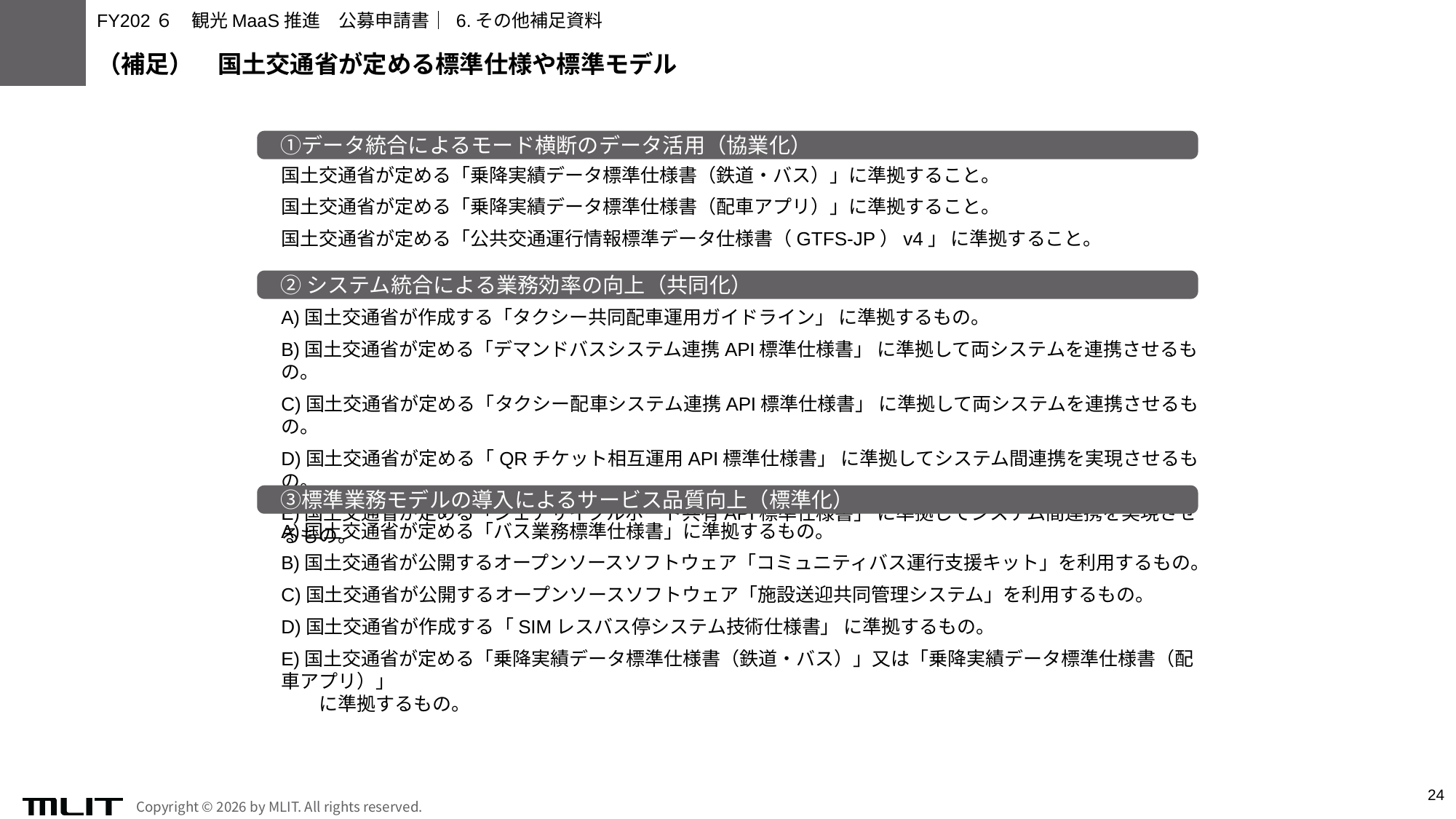

FY202６　観光MaaS推進　公募申請書│ 6.その他補足資料

（補足）　国土交通省が定める標準仕様や標準モデル
　①データ統合によるモード横断のデータ活用（協業化）
国土交通省が定める「乗降実績データ標準仕様書（鉄道・バス）」に準拠すること。
国土交通省が定める「乗降実績データ標準仕様書（配車アプリ）」に準拠すること。
国土交通省が定める「公共交通運行情報標準データ仕様書（GTFS-JP）v4」 に準拠すること。
　② システム統合による業務効率の向上（共同化）
A)国土交通省が作成する「タクシー共同配車運用ガイドライン」 に準拠するもの。
B)国土交通省が定める「デマンドバスシステム連携API標準仕様書」 に準拠して両システムを連携させるもの。
C)国土交通省が定める「タクシー配車システム連携API標準仕様書」 に準拠して両システムを連携させるもの。
D)国土交通省が定める「QRチケット相互運用API標準仕様書」 に準拠してシステム間連携を実現させるもの。
E)国土交通省が定める「シェアサイクルポート共有API標準仕様書」 に準拠してシステム間連携を実現させるもの。
　③標準業務モデルの導入によるサービス品質向上（標準化）
A)国土交通省が定める「バス業務標準仕様書」に準拠するもの。
B)国土交通省が公開するオープンソースソフトウェア「コミュニティバス運行支援キット」を利用するもの。
C)国土交通省が公開するオープンソースソフトウェア「施設送迎共同管理システム」を利用するもの。
D)国土交通省が作成する「SIMレスバス停システム技術仕様書」 に準拠するもの。
E)国土交通省が定める「乗降実績データ標準仕様書（鉄道・バス）」又は「乗降実績データ標準仕様書（配車アプリ）」　
　　に準拠するもの。

24